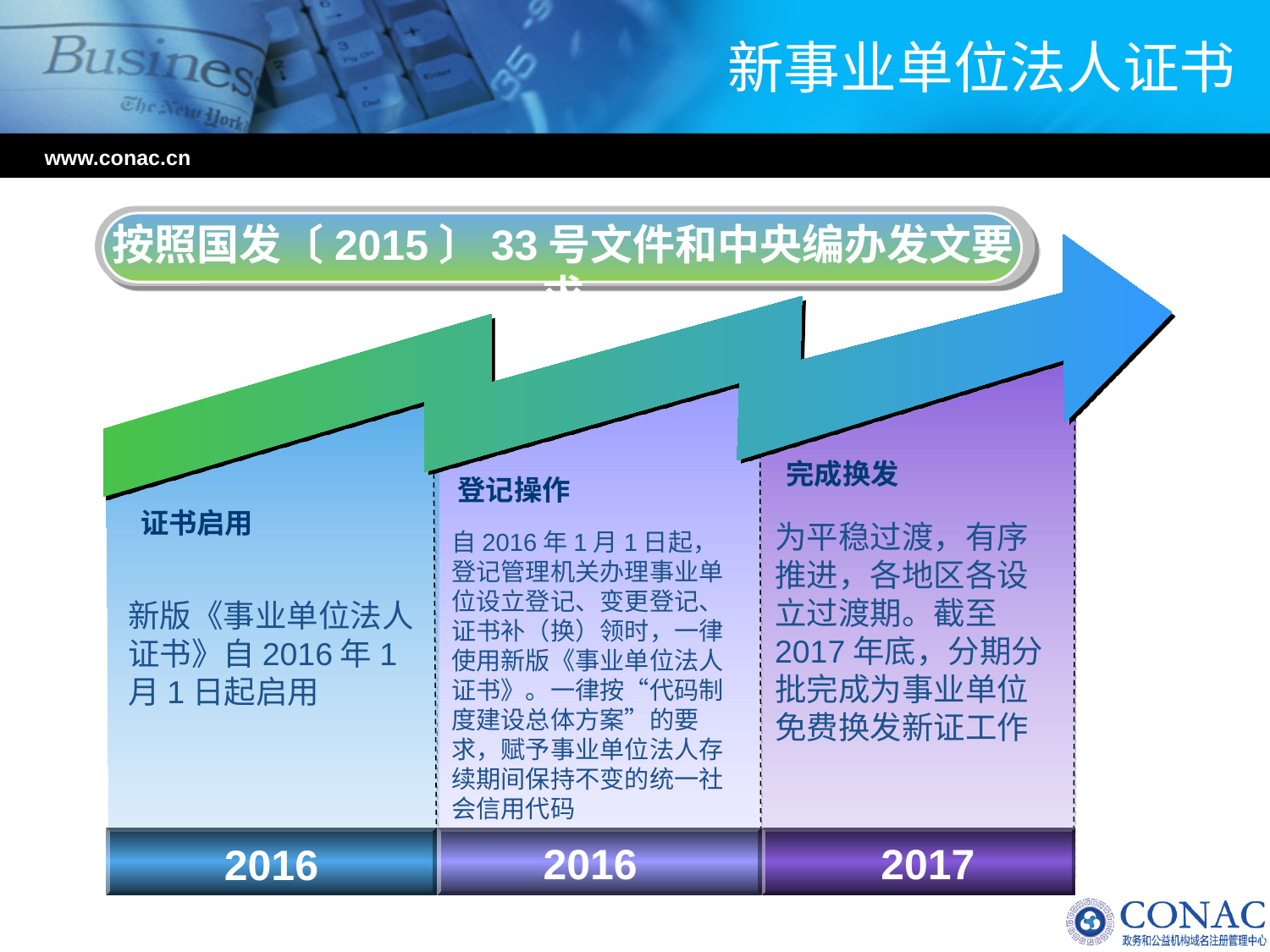

# 新事业单位法人证书
www.conac.cn

按照国发〔2015〕33号文件和中央编办发文要求

 完成换发

 登记操作
 证书启用
为平稳过渡，有序推进，各地区各设立过渡期。截至2017年底，分期分批完成为事业单位免费换发新证工作
自2016年1月1日起，登记管理机关办理事业单位设立登记、变更登记、证书补（换）领时，一律使用新版《事业单位法人证书》。一律按“代码制度建设总体方案”的要求，赋予事业单位法人存续期间保持不变的统一社会信用代码
新版《事业单位法人证书》自2016年1月1日起启用

2016
2017
2016